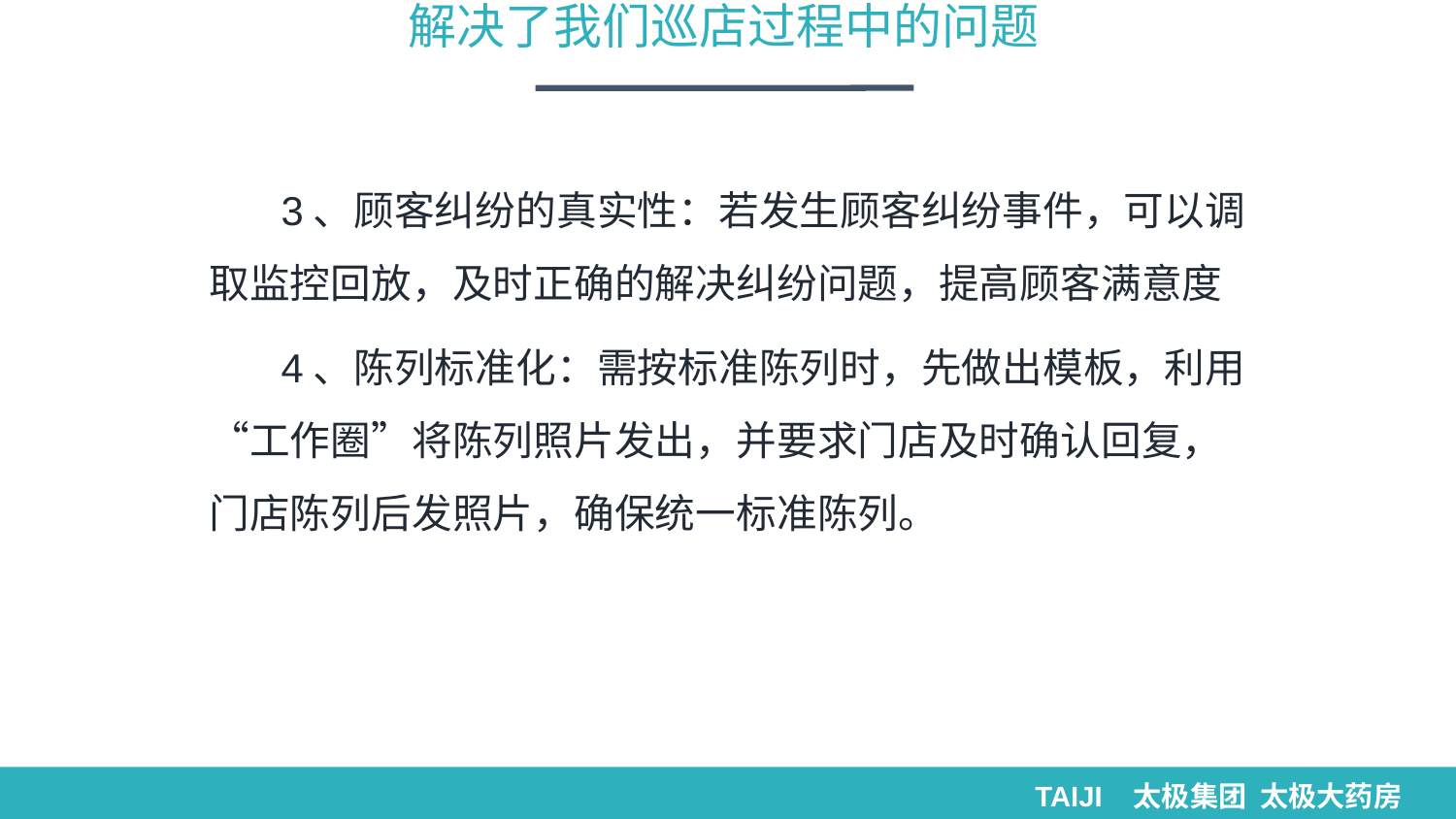

解决了我们巡店过程中的问题

3、顾客纠纷的真实性：若发生顾客纠纷事件，可以调取监控回放，及时正确的解决纠纷问题，提高顾客满意度
4、陈列标准化：需按标准陈列时，先做出模板，利用“工作圈”将陈列照片发出，并要求门店及时确认回复，门店陈列后发照片，确保统一标准陈列。

TAIJI   太极集团  太极大药房